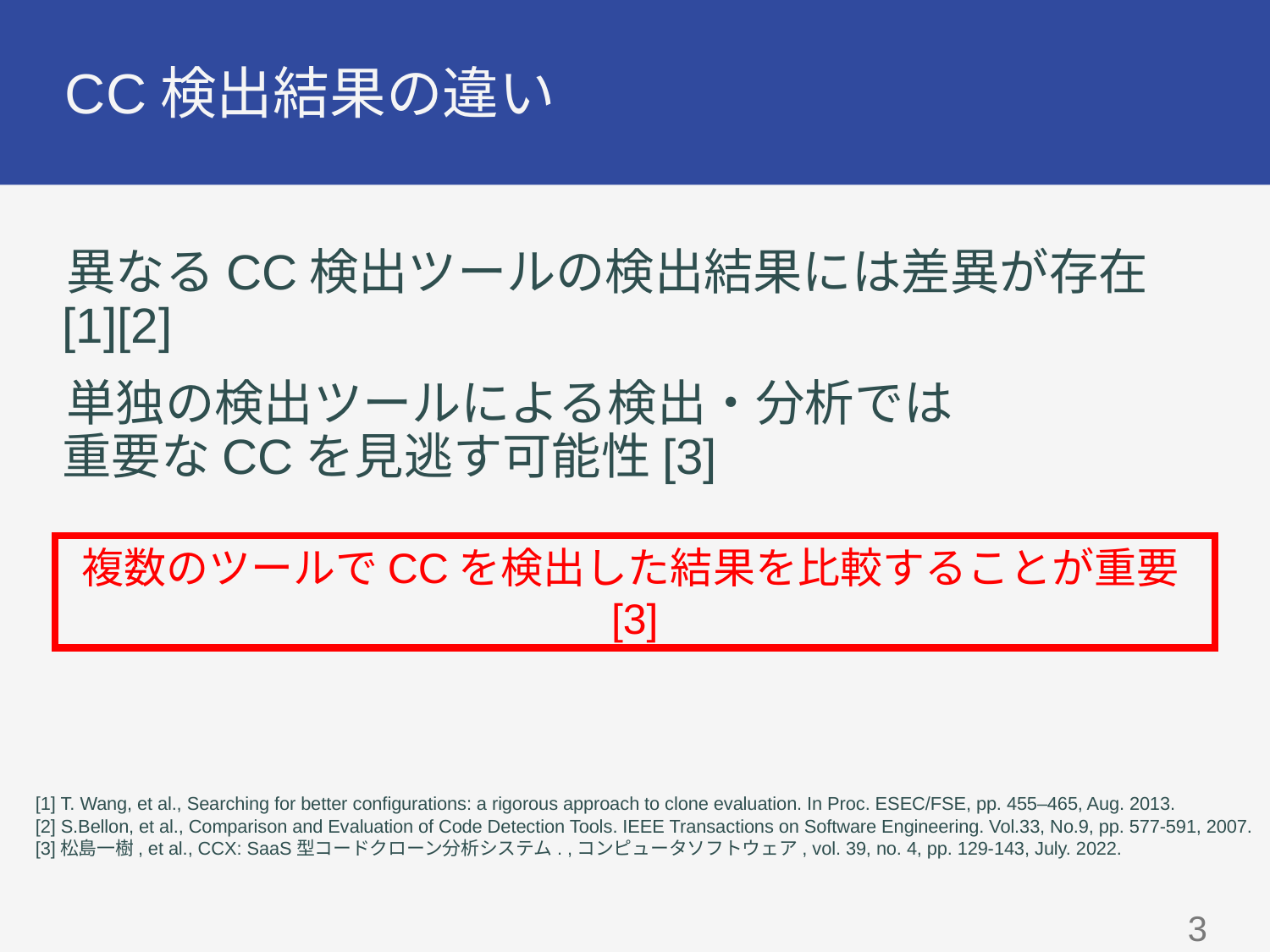

# CC検出結果の違い
異なるCC検出ツールの検出結果には差異が存在[1][2]
単独の検出ツールによる検出・分析では
重要なCCを見逃す可能性[3]
複数のツールでCCを検出した結果を比較することが重要[3]
[1] T. Wang, et al., Searching for better configurations: a rigorous approach to clone evaluation. In Proc. ESEC/FSE, pp. 455–465, Aug. 2013.
[2] S.Bellon, et al., Comparison and Evaluation of Code Detection Tools. IEEE Transactions on Software Engineering. Vol.33, No.9, pp. 577-591, 2007.
[3]松島一樹, et al., CCX: SaaS型コードクローン分析システム. ,コンピュータソフトウェア, vol. 39, no. 4, pp. 129-143, July. 2022.
3